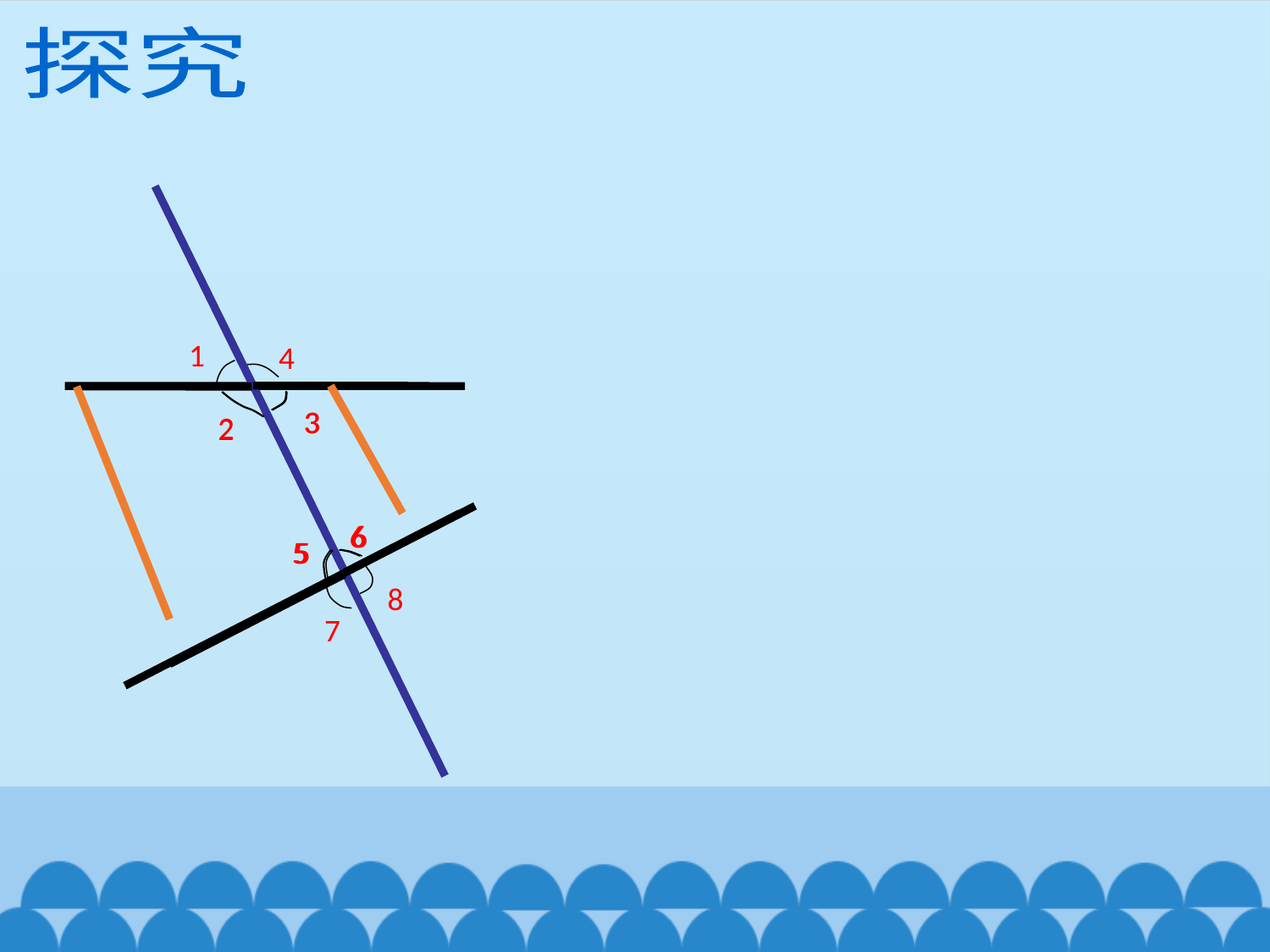

探究

1
4

3
2

6

5

8

7
5

6

3
6

2
5